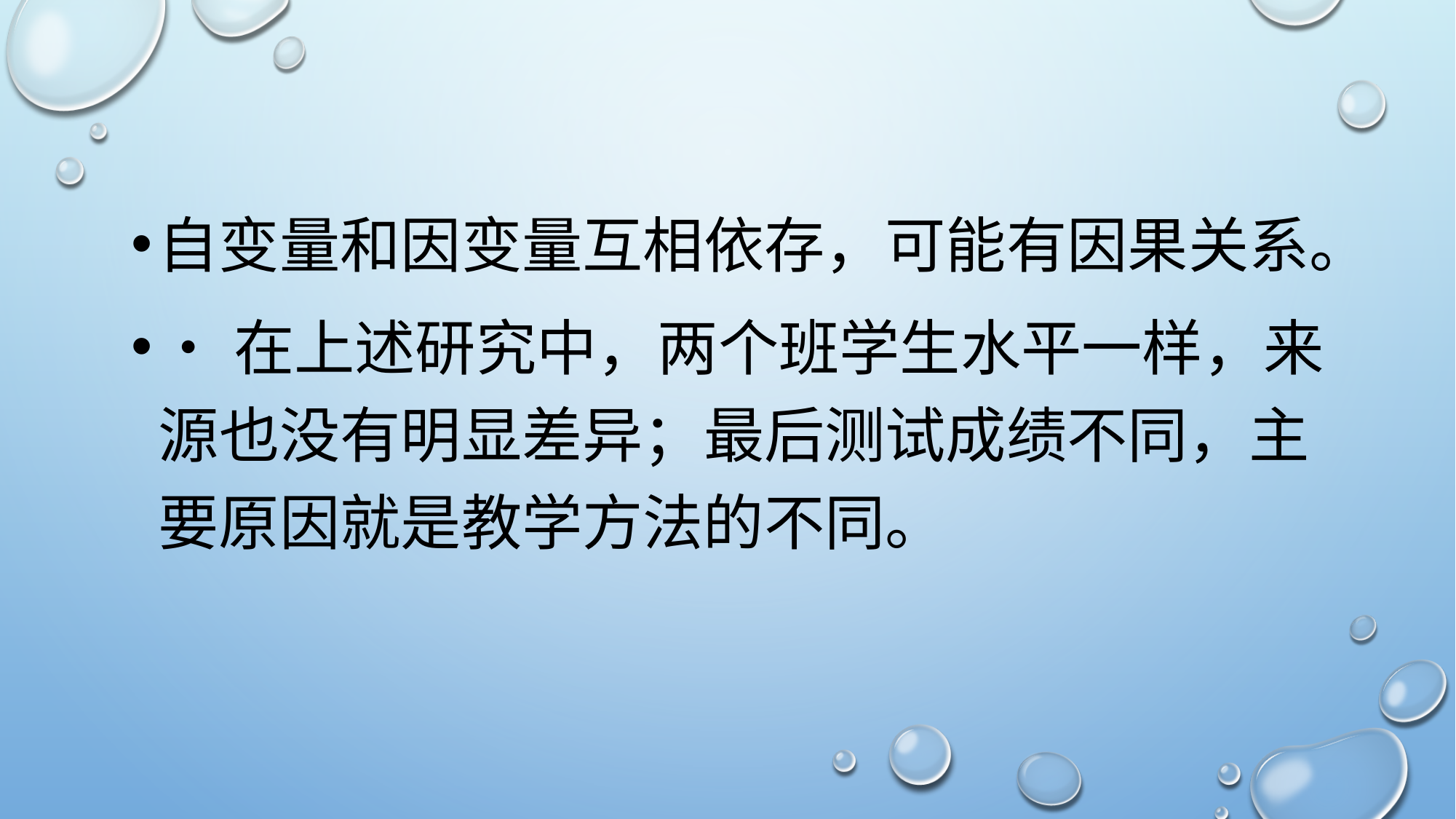

自变量和因变量互相依存，可能有因果关系。
•在上述研究中，两个班学生水平一样，来源也没有明显差异；最后测试成绩不同，主要原因就是教学方法的不同。